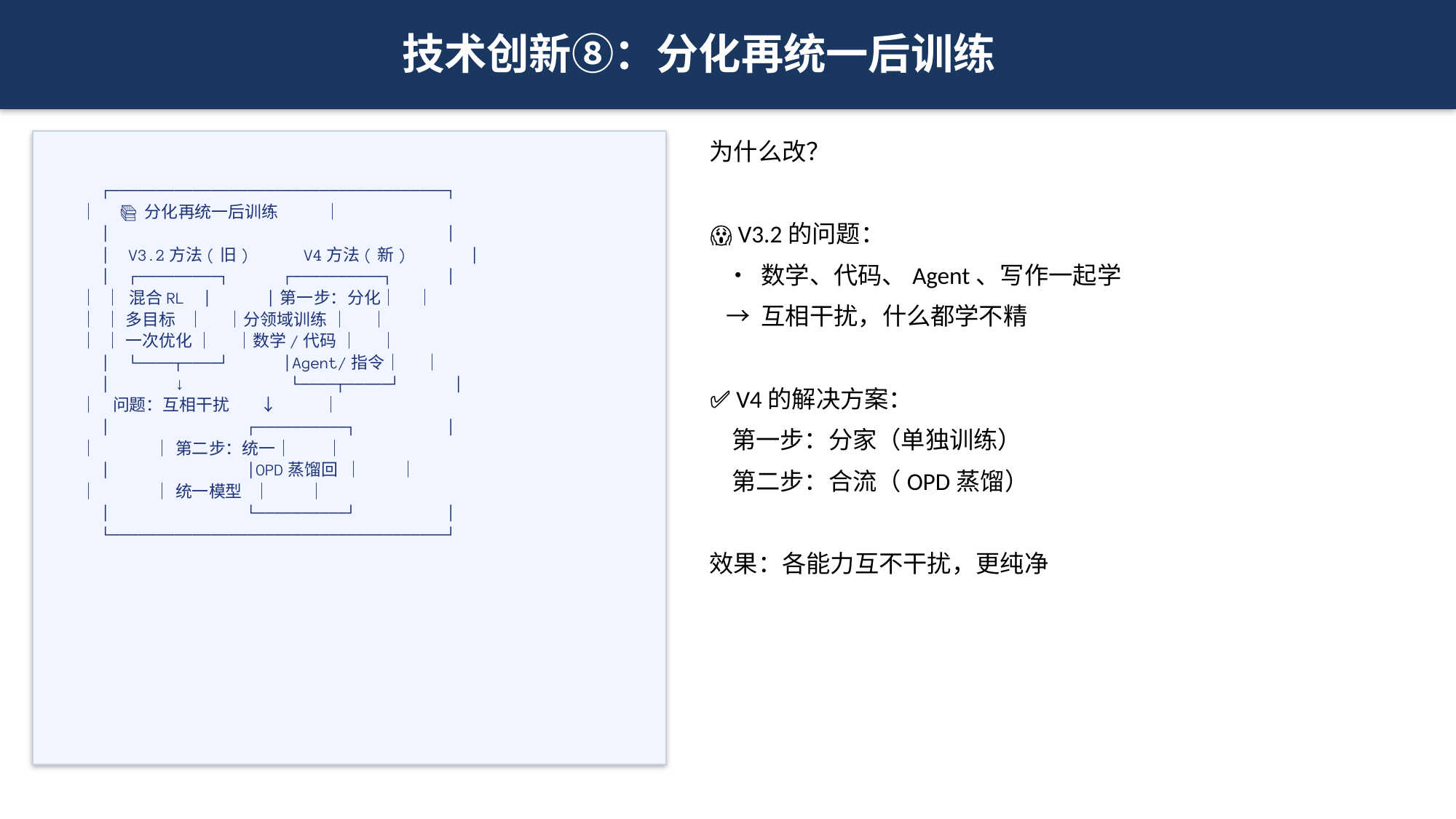

技术创新⑧：分化再统一后训练

为什么改？

😱 V3.2的问题：
   • 数学、代码、Agent、写作一起学
   → 互相干扰，什么都学不精

✅ V4的解决方案：
   第一步：分家（单独训练）
   第二步：合流（OPD蒸馏）

效果：各能力互不干扰，更纯净

    ┌─────────────────────────────────────┐
    │      📚 分化再统一后训练            │
    │                                     │
    │  V3.2方法(旧)      V4方法(新)       │
    │  ┌─────────┐      ┌──────────┐      │
    │  │ 混合RL  │      │第一步：分化│     │
    │  │多目标   │      │分领域训练 │      │
    │  │一次优化 │      │数学/代码 │      │
    │  └────┬────┘      │Agent/指令│      │
    │       ↓           └────┬─────┘      │
    │   问题：互相干扰        ↓            │
    │               ┌──────────┐          │
    │               │第二步：统一│         │
    │               │OPD蒸馏回  │          │
    │               │统一模型   │          │
    │               └──────────┘          │
    └─────────────────────────────────────┘